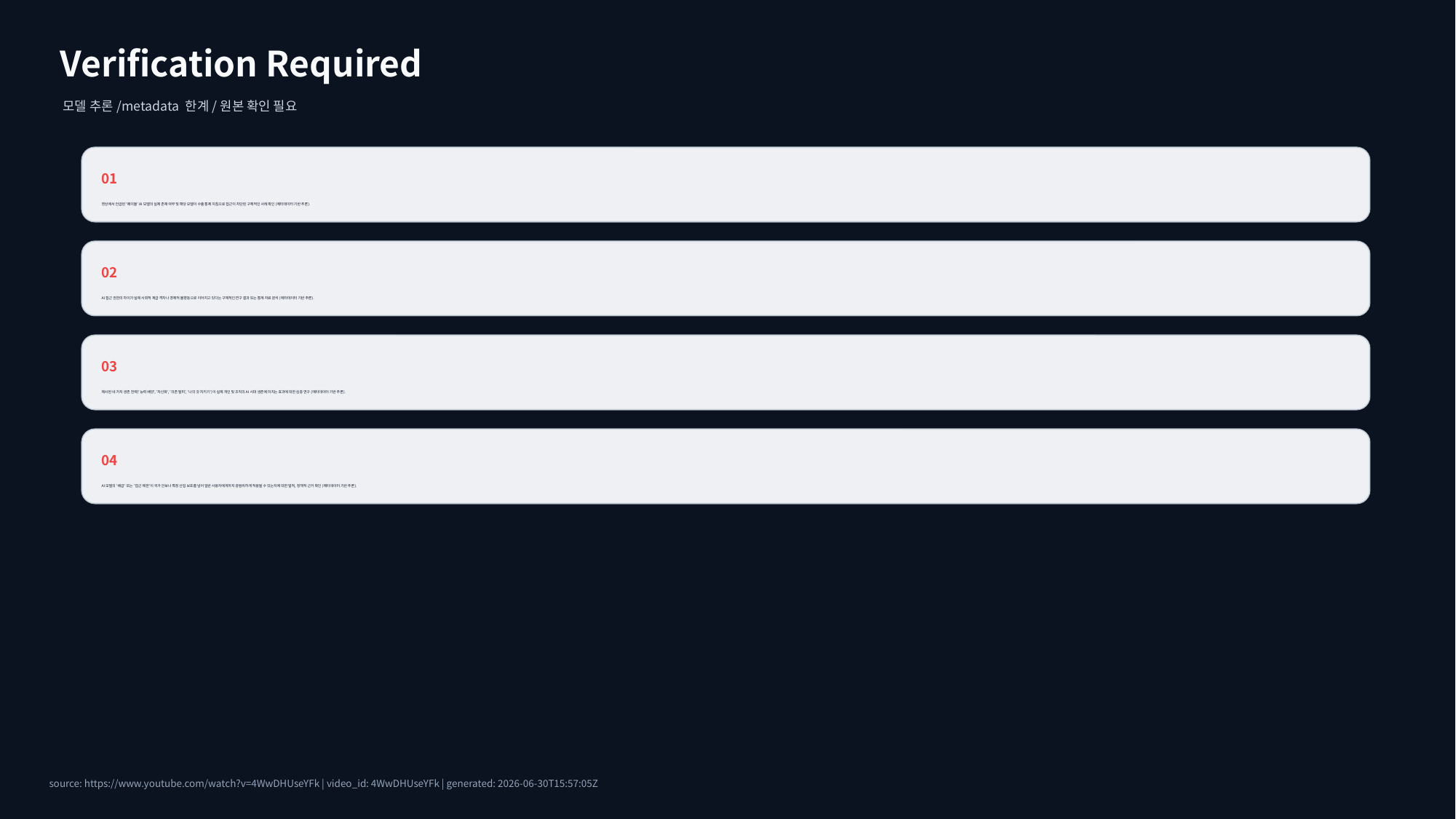

Verification Required
모델 추론/metadata 한계/원본 확인 필요

01
영상에서 언급된 '페이블' AI 모델의 실제 존재 여부 및 해당 모델이 수출 통제 지침으로 접근이 차단된 구체적인 사례 확인 (메타데이터 기반 추론).

02
AI 접근 권한의 차이가 실제 사회적 계급 격차나 경제적 불평등으로 이어지고 있다는 구체적인 연구 결과 또는 통계 자료 분석 (메타데이터 기반 추론).

03
제시된 네 가지 생존 전략('능력 배양', '자산화', '의존 탈피', '나의 것 지키기')이 실제 개인 및 조직의 AI 시대 생존에 미치는 효과에 대한 심층 연구 (메타데이터 기반 추론).

04
AI 모델의 '배급' 또는 '접근 제한'이 국가 안보나 특정 산업 보호를 넘어 일반 사용자에게까지 광범위하게 적용될 수 있는지에 대한 법적, 정책적 근거 확인 (메타데이터 기반 추론).
source: https://www.youtube.com/watch?v=4WwDHUseYFk | video_id: 4WwDHUseYFk | generated: 2026-06-30T15:57:05Z